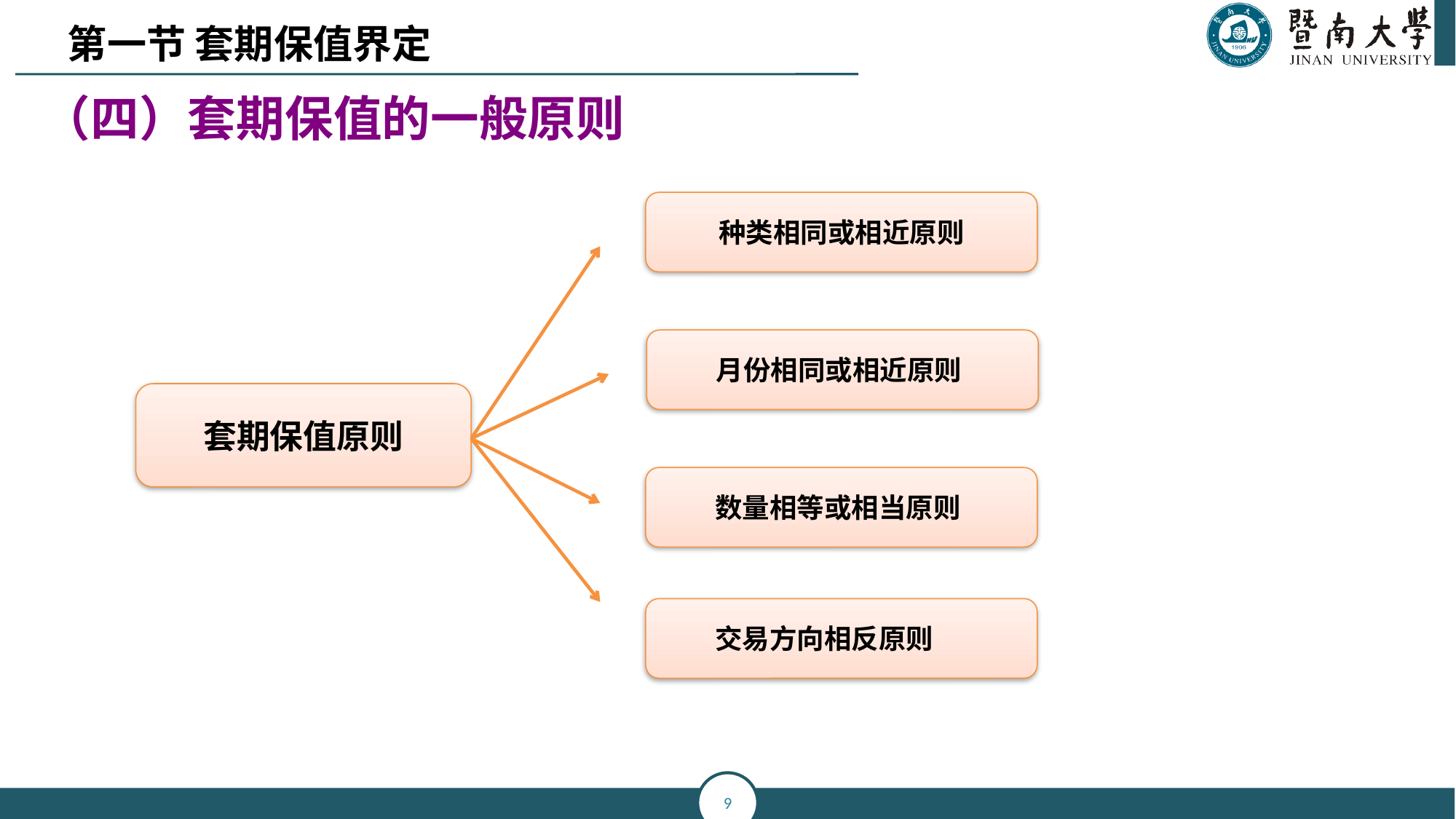

第一节 套期保值界定
（四）套期保值的一般原则
种类相同或相近原则
月份相同或相近原则
套期保值原则
数量相等或相当原则
交易方向相反原则